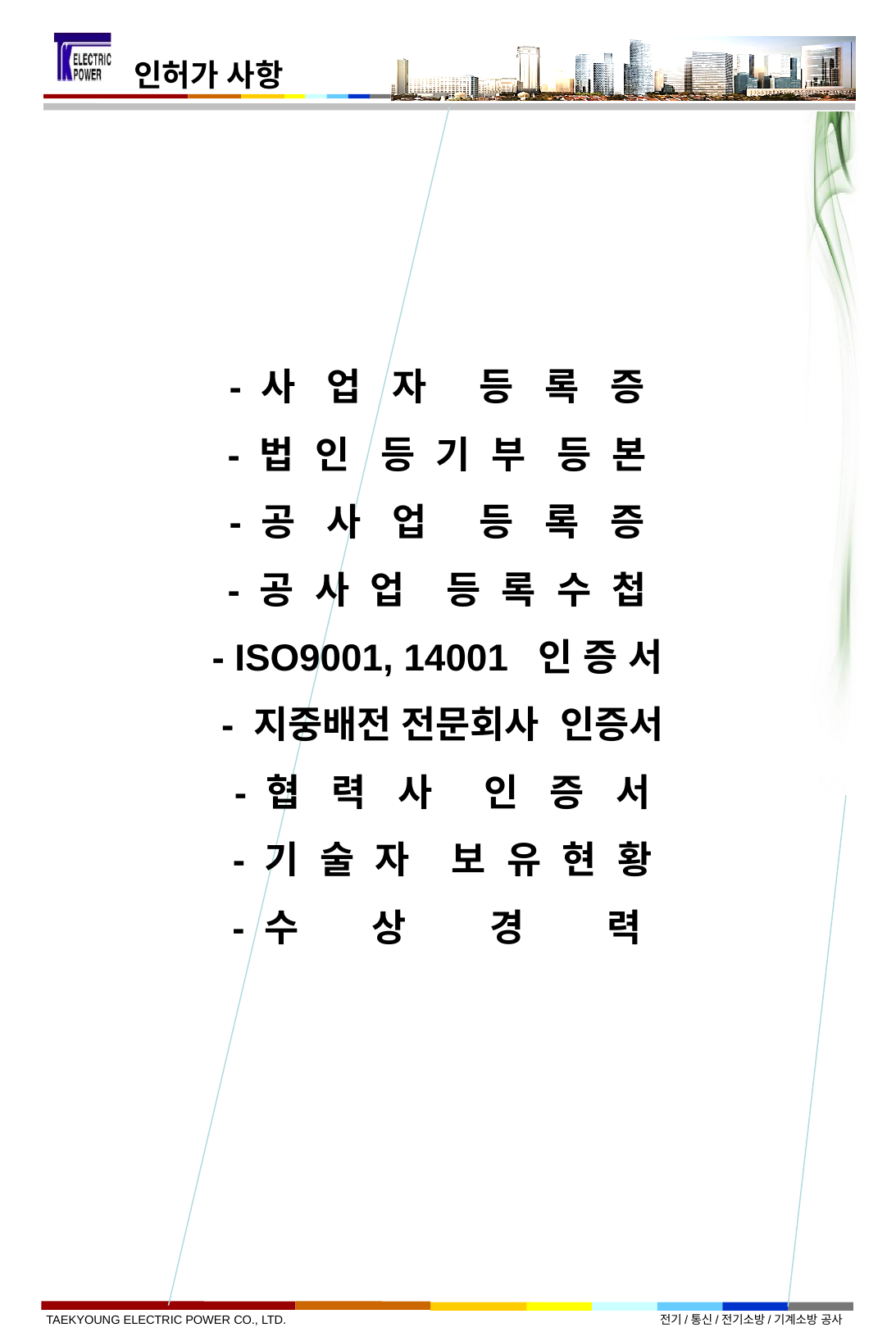

인허가 사항
- 사   업   자     등   록   증
- 법  인   등  기  부   등  본
- 공   사   업     등   록   증
- 공  사  업    등  록  수  첩
- ISO9001, 14001  인 증 서
 - 지중배전 전문회사  인증서
 - 협   력   사     인   증   서
 - 기  술  자    보  유  현  황
 - 수       상        경        력